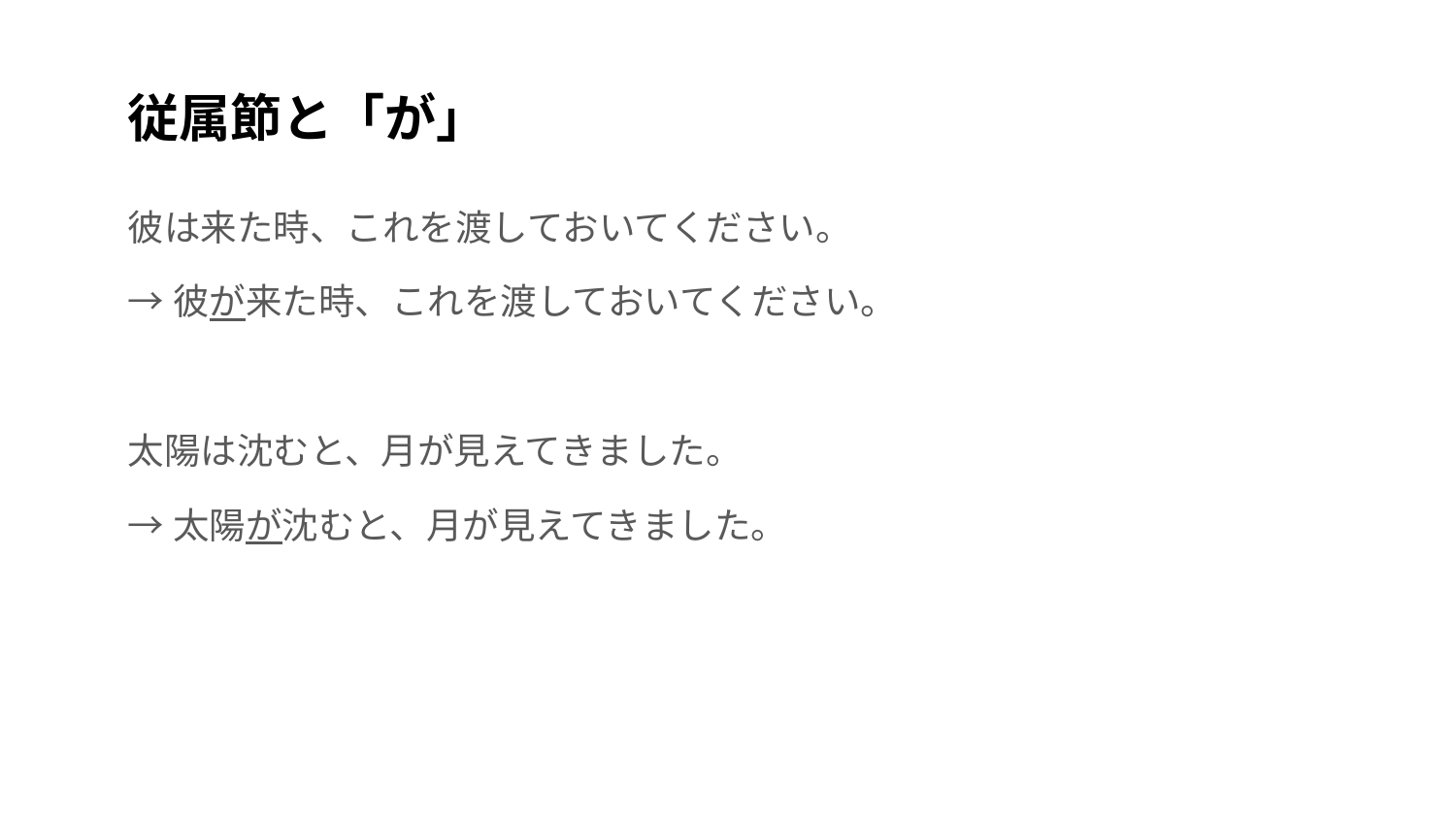

# 従属節と「が」
彼は来た時、これを渡しておいてください。
→彼が来た時、これを渡しておいてください。

太陽は沈むと、月が見えてきました。
→太陽が沈むと、月が見えてきました。